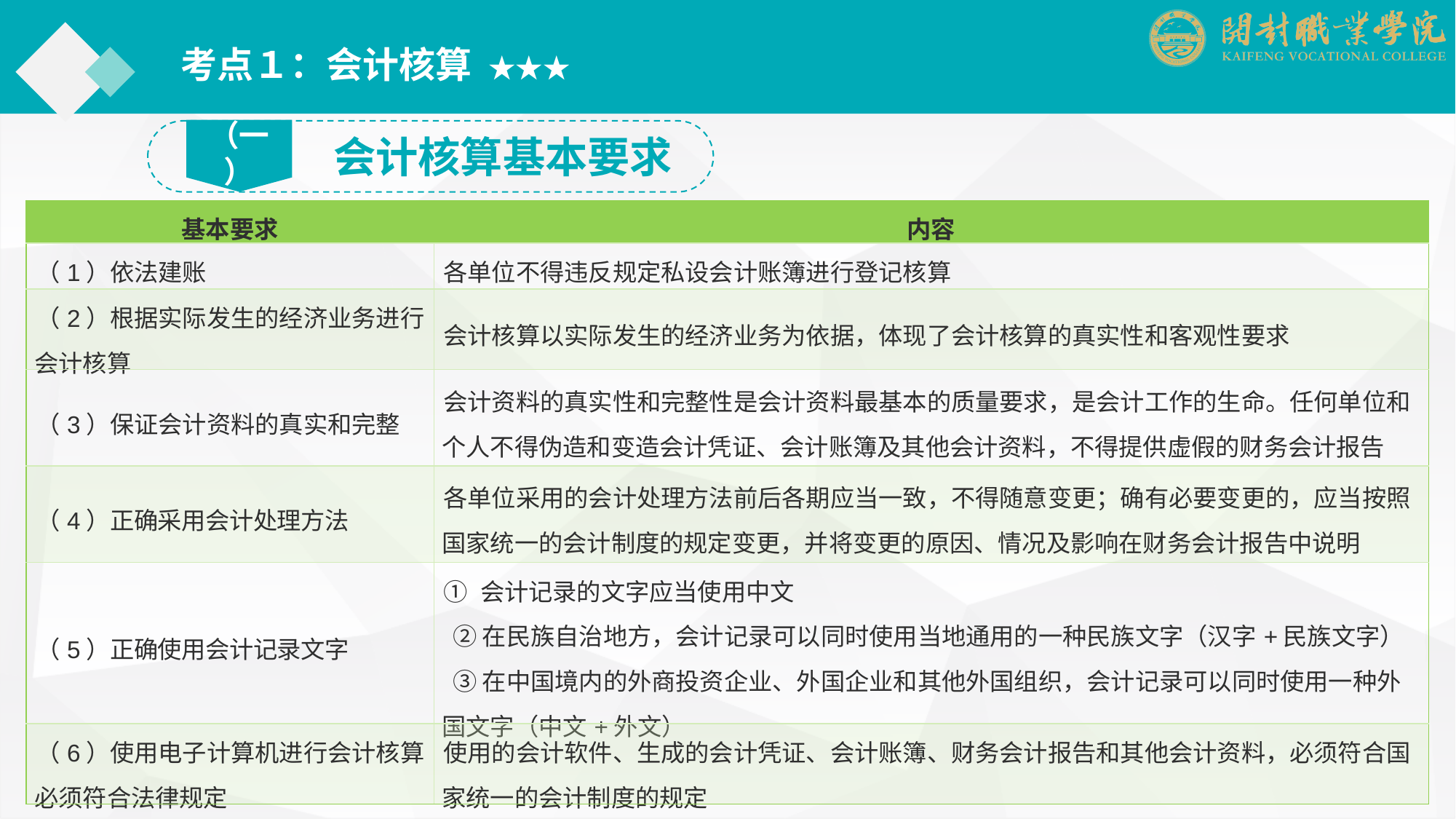

考点１：会计核算  ★★★

（一）

会计核算基本要求
| 基本要求 | 内容 |
| --- | --- |
| （1）依法建账 | 各单位不得违反规定私设会计账簿进行登记核算 |
| （2）根据实际发生的经济业务进行会计核算 | 会计核算以实际发生的经济业务为依据，体现了会计核算的真实性和客观性要求 |
| （3）保证会计资料的真实和完整 | 会计资料的真实性和完整性是会计资料最基本的质量要求，是会计工作的生命。任何单位和个人不得伪造和变造会计凭证、会计账簿及其他会计资料，不得提供虚假的财务会计报告 |
| （4）正确采用会计处理方法 | 各单位采用的会计处理方法前后各期应当一致，不得随意变更；确有必要变更的，应当按照国家统一的会计制度的规定变更，并将变更的原因、情况及影响在财务会计报告中说明 |
| （5）正确使用会计记录文字 | ① 会计记录的文字应当使用中文 ② 在民族自治地方，会计记录可以同时使用当地通用的一种民族文字（汉字+民族文字） ③ 在中国境内的外商投资企业、外国企业和其他外国组织，会计记录可以同时使用一种外国文字（中文+外文） |
| （6）使用电子计算机进行会计核算必须符合法律规定 | 使用的会计软件、生成的会计凭证、会计账簿、财务会计报告和其他会计资料，必须符合国家统一的会计制度的规定 |